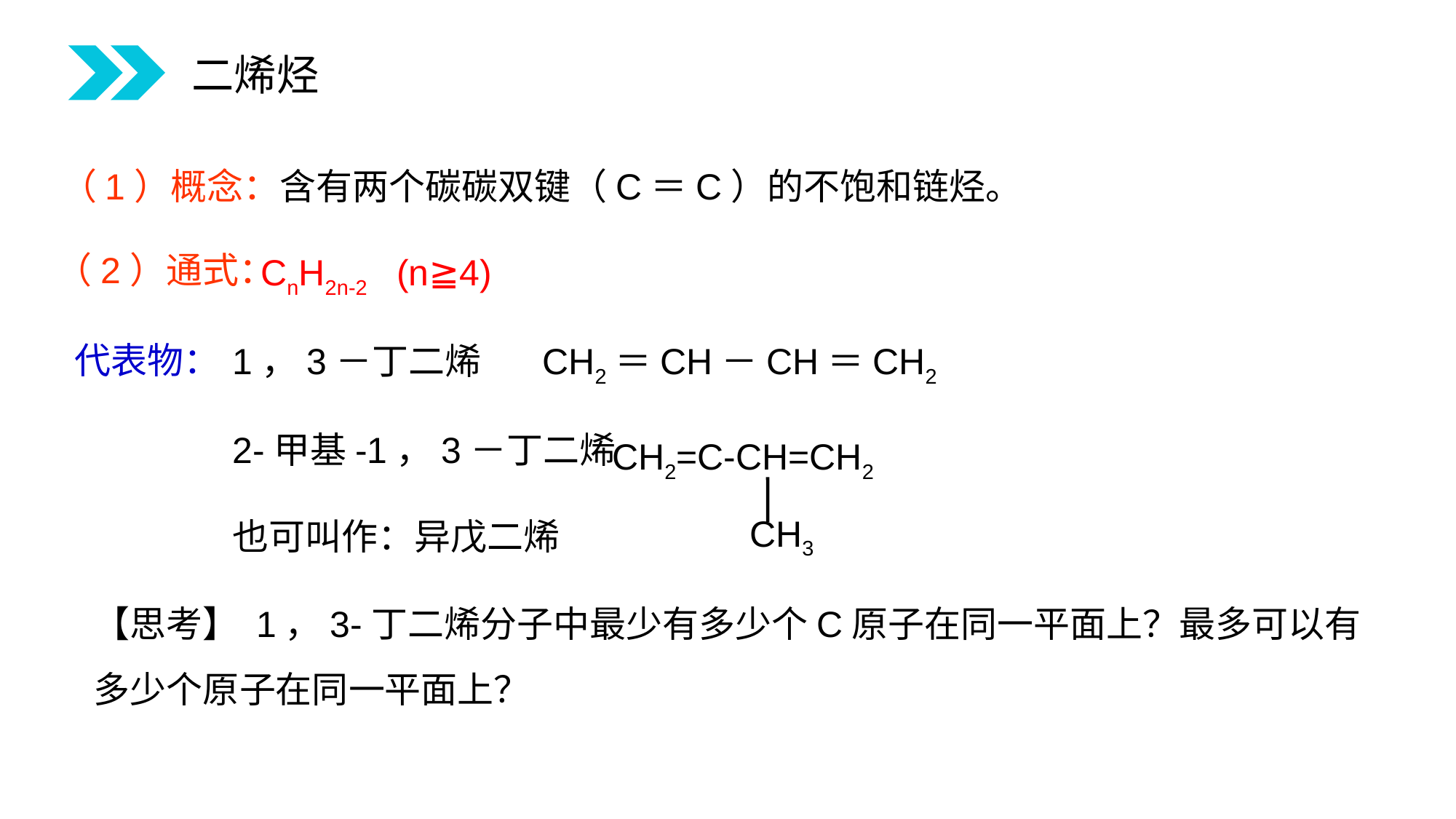

二烯烃
（1）概念：含有两个碳碳双键（C＝C）的不饱和链烃。
CnH2n-2     (n≧4)
（2）通式：

代表物：
1，3－丁二烯　  CH2＝CH－CH＝CH2
CH2=C-CH=CH2

CH3
2-甲基-1，3－丁二烯
也可叫作：异戊二烯
【思考】 1，3-丁二烯分子中最少有多少个C原子在同一平面上？最多可以有多少个原子在同一平面上？